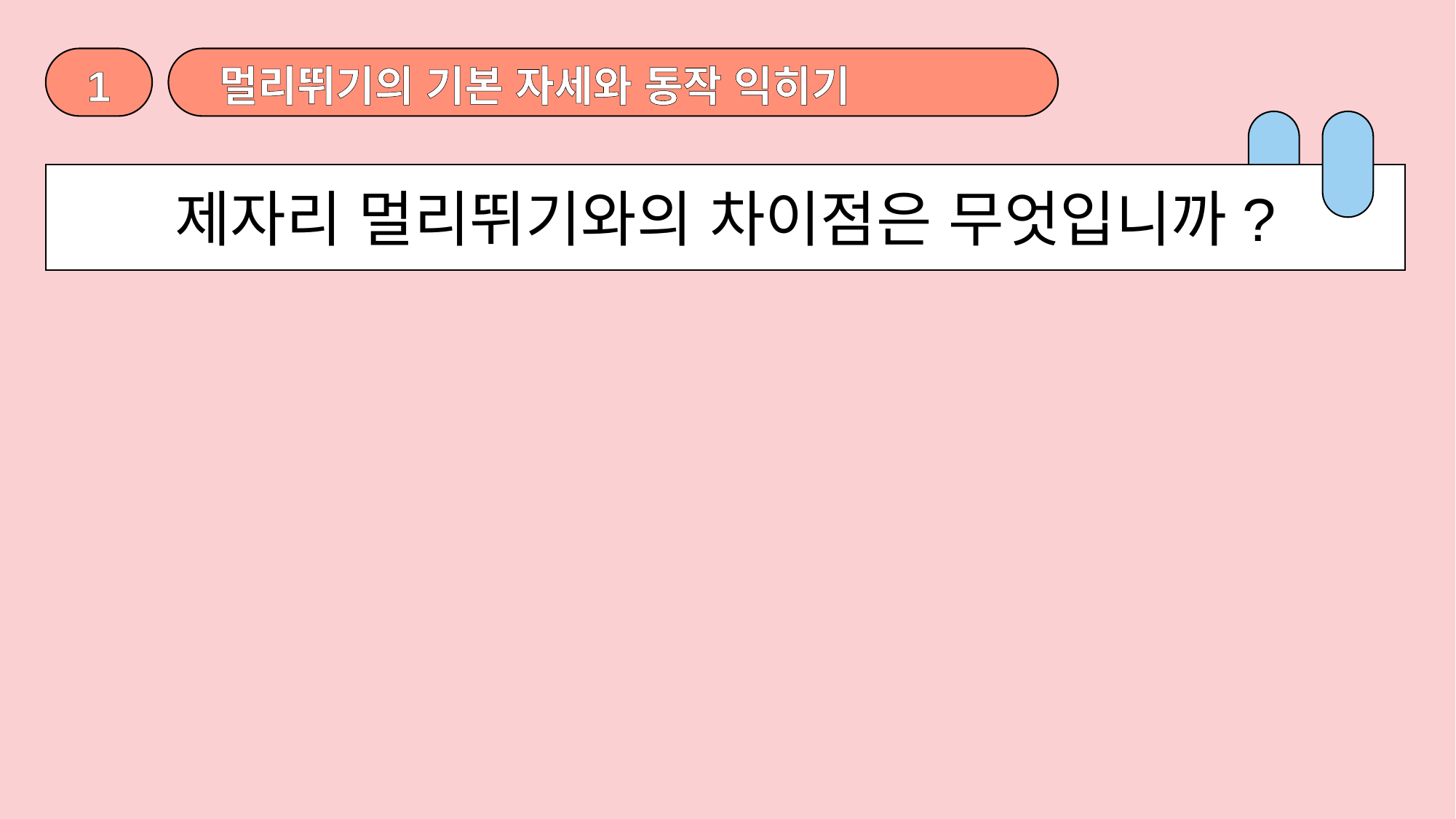

1
멀리뛰기의 기본 자세와 동작 익히기

제자리 멀리뛰기와의 차이점은 무엇입니까?